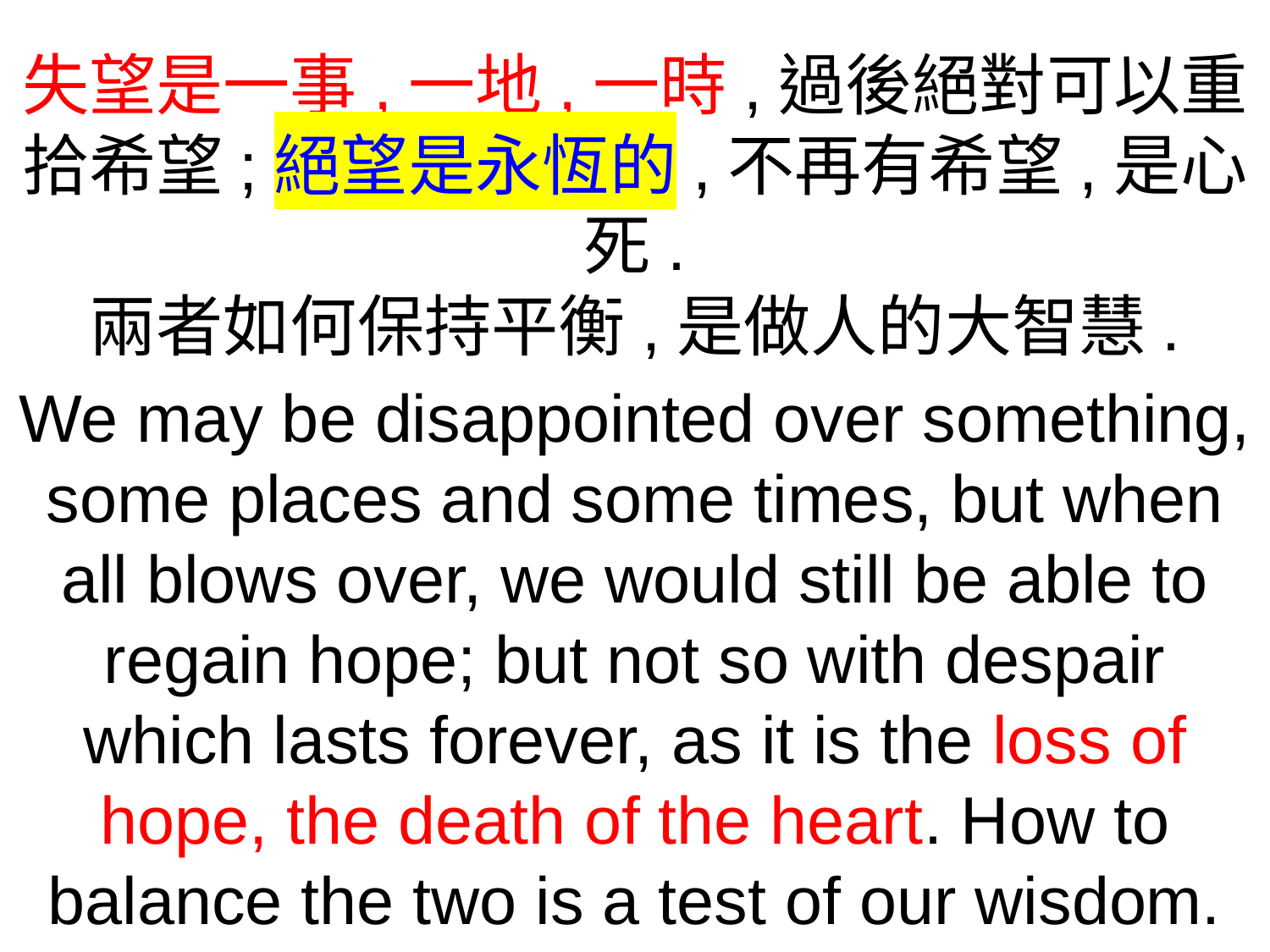

失望是一事,一地,一時,過後絕對可以重拾希望;絕望是永恆的,不再有希望,是心死.
兩者如何保持平衡,是做人的大智慧.
We may be disappointed over something, some places and some times, but when all blows over, we would still be able to regain hope; but not so with despair which lasts forever, as it is the loss of hope, the death of the heart. How to balance the two is a test of our wisdom.